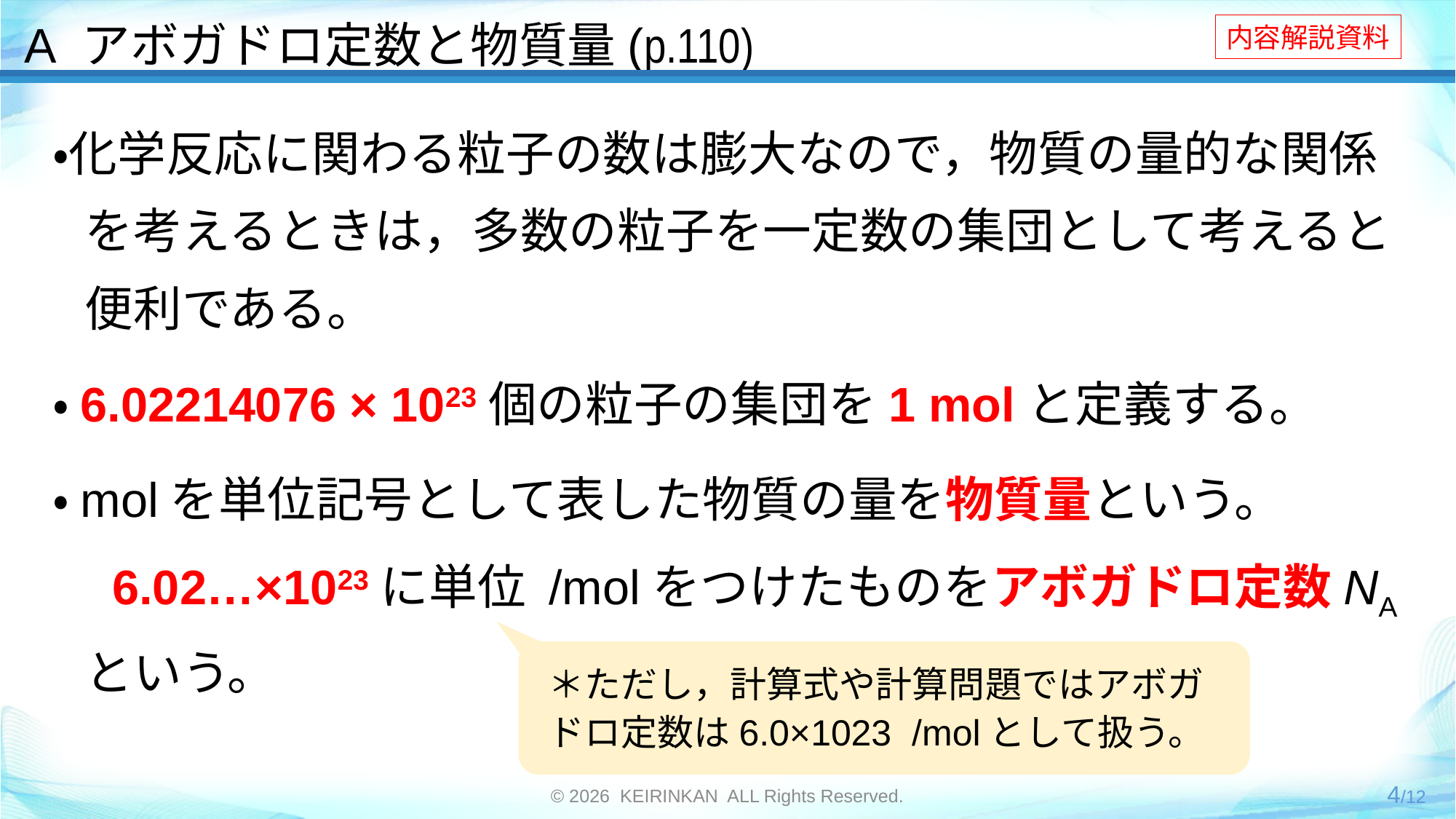

A アボガドロ定数と物質量(p.110)
・化学反応に関わる粒子の数は膨大なので，物質の量的な関係を考えるときは，多数の粒子を一定数の集団として考えると便利である。
・6.02214076 × 1023個の粒子の集団を1 molと定義する。
・molを単位記号として表した物質の量を物質量という。
　6.02…×1023に単位 /molをつけたものをアボガドロ定数NAという。

＊ただし，計算式や計算問題ではアボガドロ定数は6.0×1023  /molとして扱う。